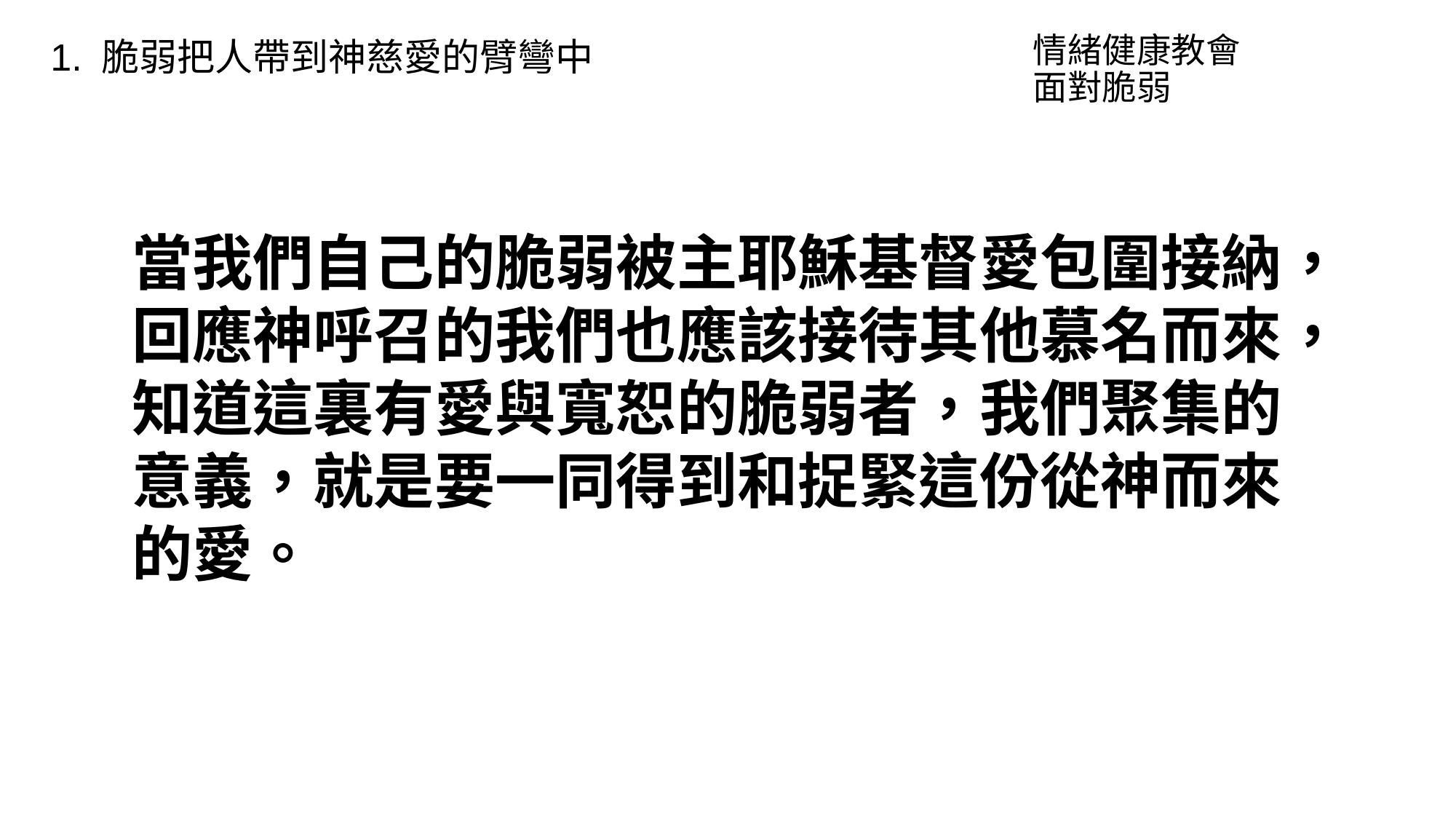

情緒健康教會
面對脆弱
1. 脆弱把人帶到神慈愛的臂彎中
當我們自己的脆弱被主耶穌基督愛包圍接納，回應神呼召的我們也應該接待其他慕名而來，知道這裏有愛與寬恕的脆弱者，我們聚集的意義，就是要一同得到和捉緊這份從神而來的愛。